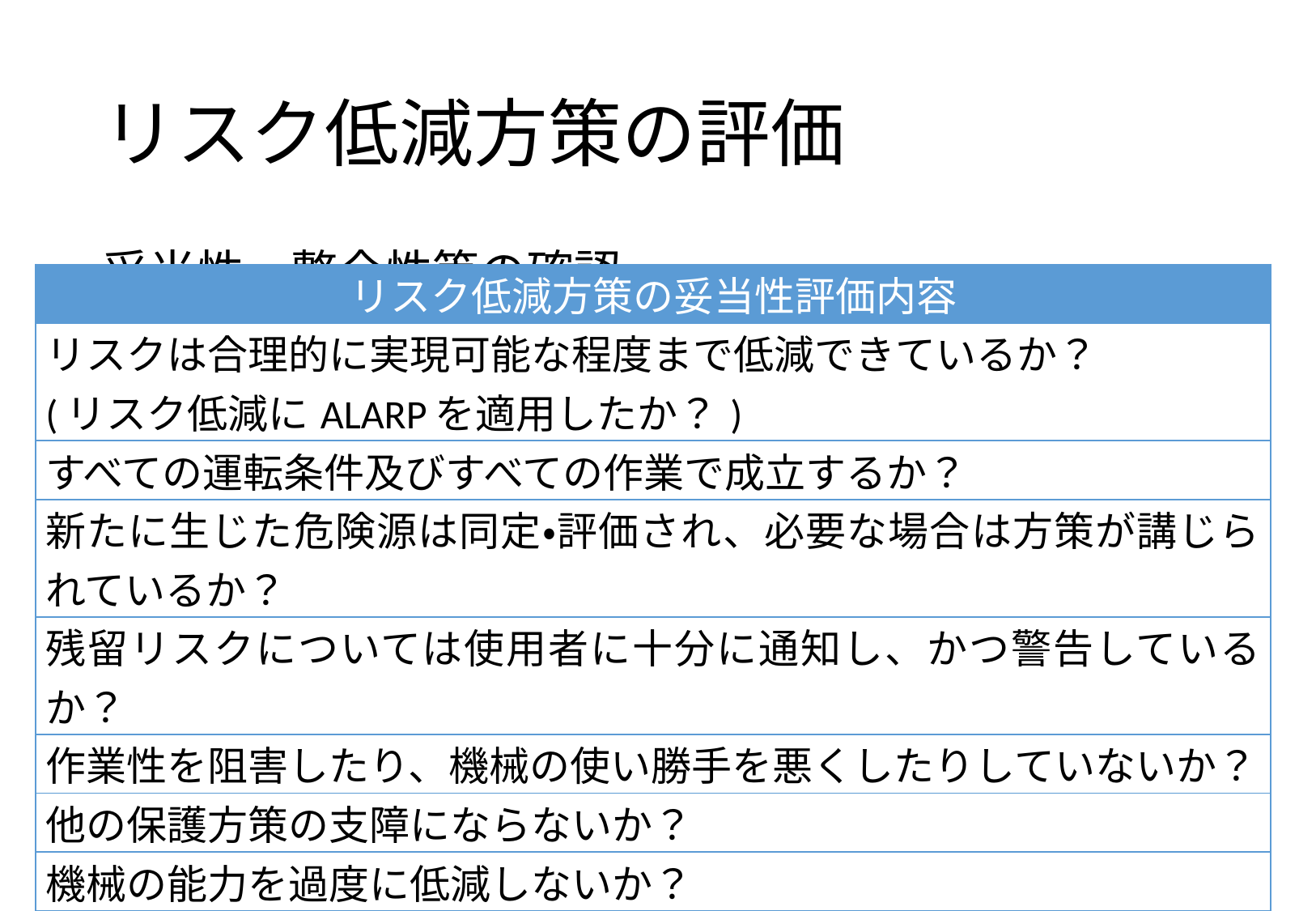

# リスク低減方策の評価
妥当性・整合性等の確認
| リスク低減方策の妥当性評価内容 |
| --- |
| リスクは合理的に実現可能な程度まで低減できているか？ (リスク低減にALARPを適用したか？) |
| すべての運転条件及びすべての作業で成立するか？ |
| 新たに生じた危険源は同定・評価され、必要な場合は方策が講じられているか？ |
| 残留リスクについては使用者に十分に通知し、かつ警告しているか？ |
| 作業性を阻害したり、機械の使い勝手を悪くしたりしていないか？ |
| 他の保護方策の支障にならないか？ |
| 機械の能力を過度に低減しないか？ |